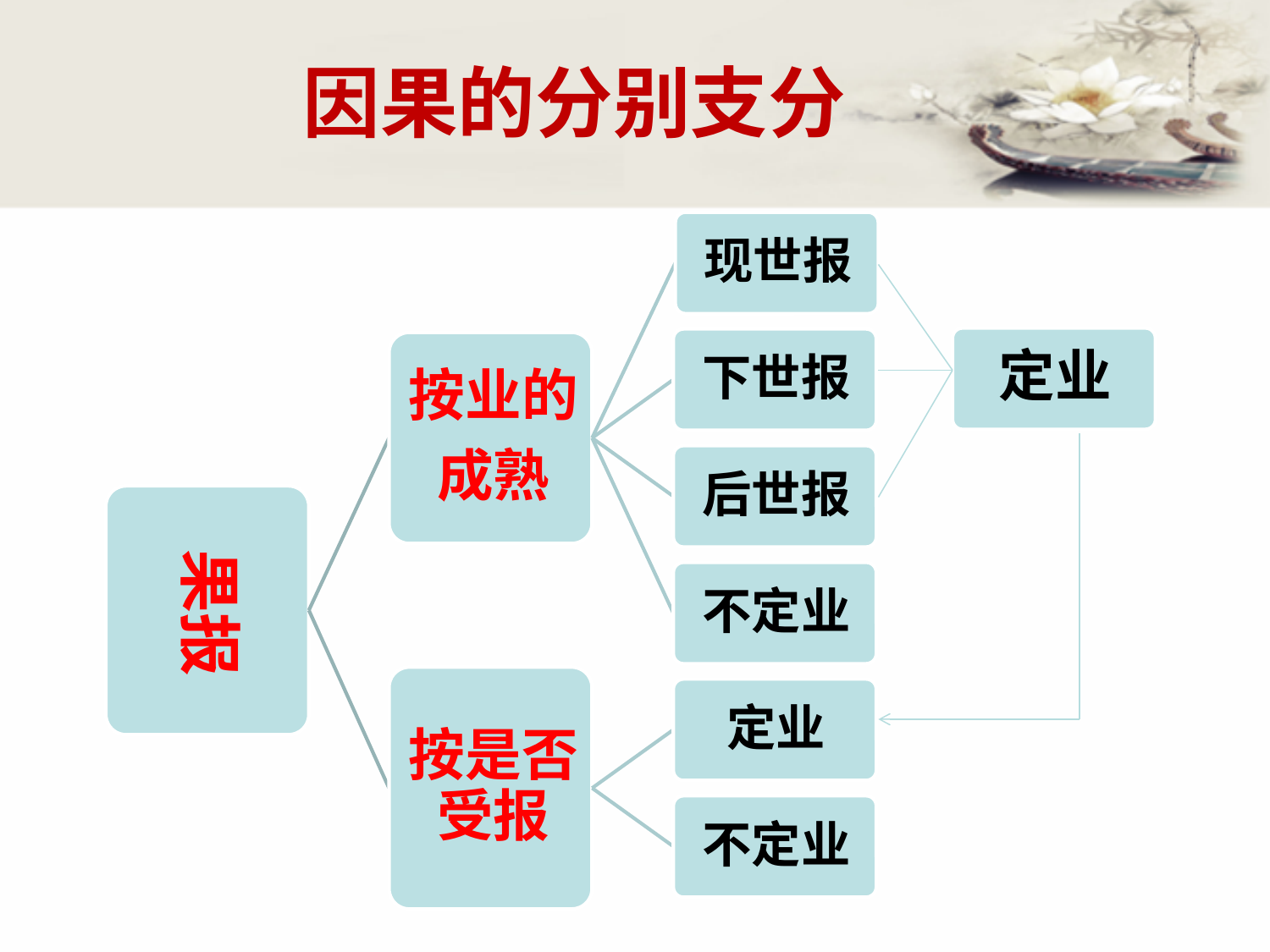

# 因果的分别支分
果报

按业的
成熟

现世报

下世报

后世报

不定业

按是否受报

定业

不定业
定业